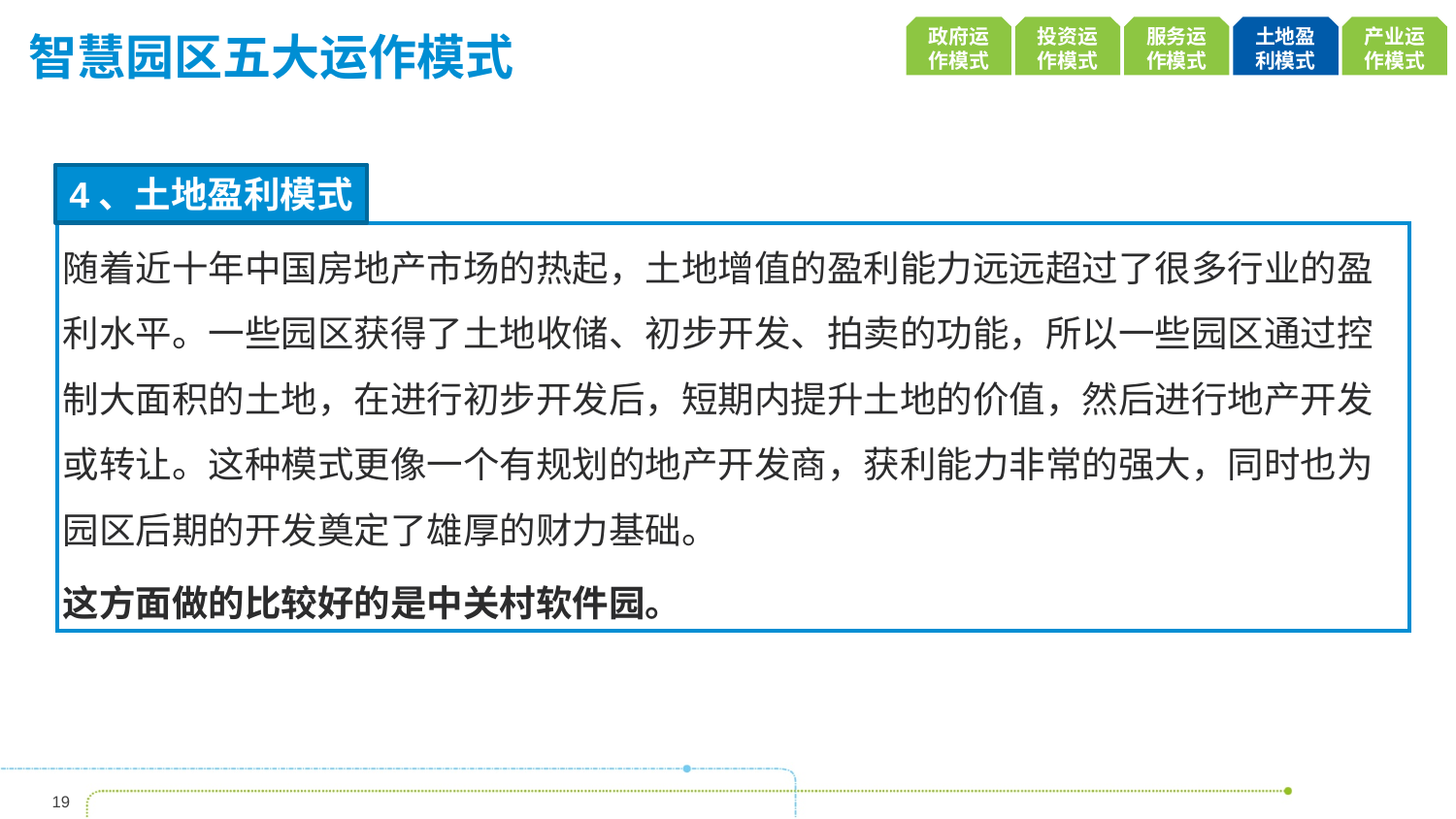

政府运作模式
投资运作模式
服务运作模式
土地盈利模式
产业运作模式
# 智慧园区五大运作模式
4、土地盈利模式
随着近十年中国房地产市场的热起，土地增值的盈利能力远远超过了很多行业的盈利水平。一些园区获得了土地收储、初步开发、拍卖的功能，所以一些园区通过控制大面积的土地，在进行初步开发后，短期内提升土地的价值，然后进行地产开发或转让。这种模式更像一个有规划的地产开发商，获利能力非常的强大，同时也为园区后期的开发奠定了雄厚的财力基础。
这方面做的比较好的是中关村软件园。